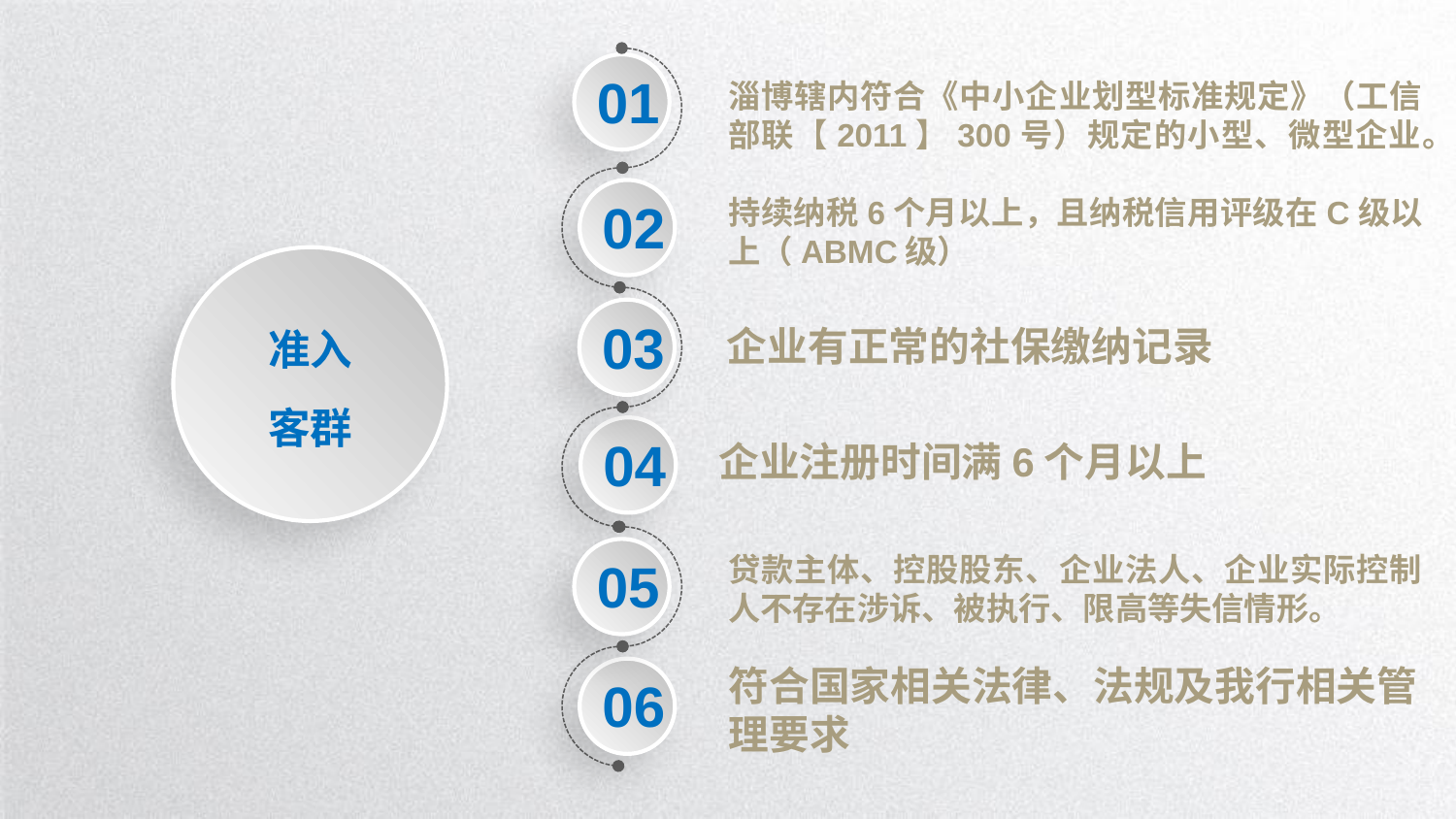

01
淄博辖内符合《中小企业划型标准规定》（工信部联【2011】300号）规定的小型、微型企业。

02
持续纳税6个月以上，且纳税信用评级在C级以上（ABMC级）

03
企业有正常的社保缴纳记录
准入
客群

04
企业注册时间满6个月以上

05
贷款主体、控股股东、企业法人、企业实际控制人不存在涉诉、被执行、限高等失信情形。
符合国家相关法律、法规及我行相关管理要求

06